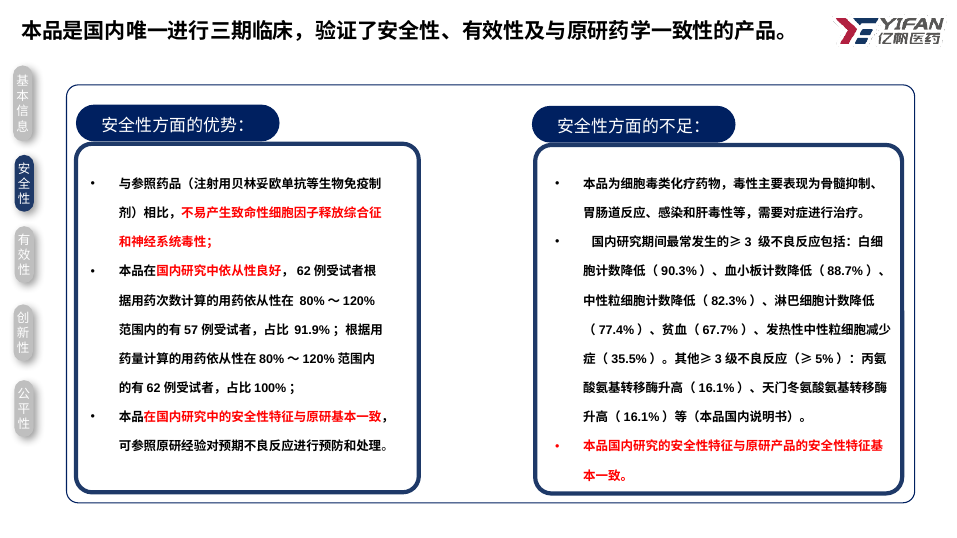

本品是国内唯一进行三期临床，验证了安全性、有效性及与原研药学一致性的产品。
基本信息

安全性方面的优势：
安全性方面的不足：

与参照药品（注射用贝林妥欧单抗等生物免疫制剂）相比，不易产生致命性细胞因子释放综合征和神经系统毒性；
本品在国内研究中依从性良好，62例受试者根据用药次数计算的用药依从性在 80%～120%范围内的有57例受试者，占比 91.9%；根据用药量计算的用药依从性在80%～120%范围内的有62例受试者，占比100%；
本品在国内研究中的安全性特征与原研基本一致，可参照原研经验对预期不良反应进行预防和处理。
本品为细胞毒类化疗药物，毒性主要表现为骨髓抑制、胃肠道反应、感染和肝毒性等，需要对症进行治疗。
  国内研究期间最常发生的≥3 级不良反应包括：白细胞计数降低（90.3%）、血小板计数降低（88.7%）、中性粒细胞计数降低（82.3%）、淋巴细胞计数降低（77.4%）、贫血（67.7%）、发热性中性粒细胞减少症（35.5%）。其他≥3级不良反应（≥5%）：丙氨酸氨基转移酶升高（16.1%）、天门冬氨酸氨基转移酶升高（16.1%）等（本品国内说明书）。
本品国内研究的安全性特征与原研产品的安全性特征基本一致。
安全性
有效性
创新性
公平性